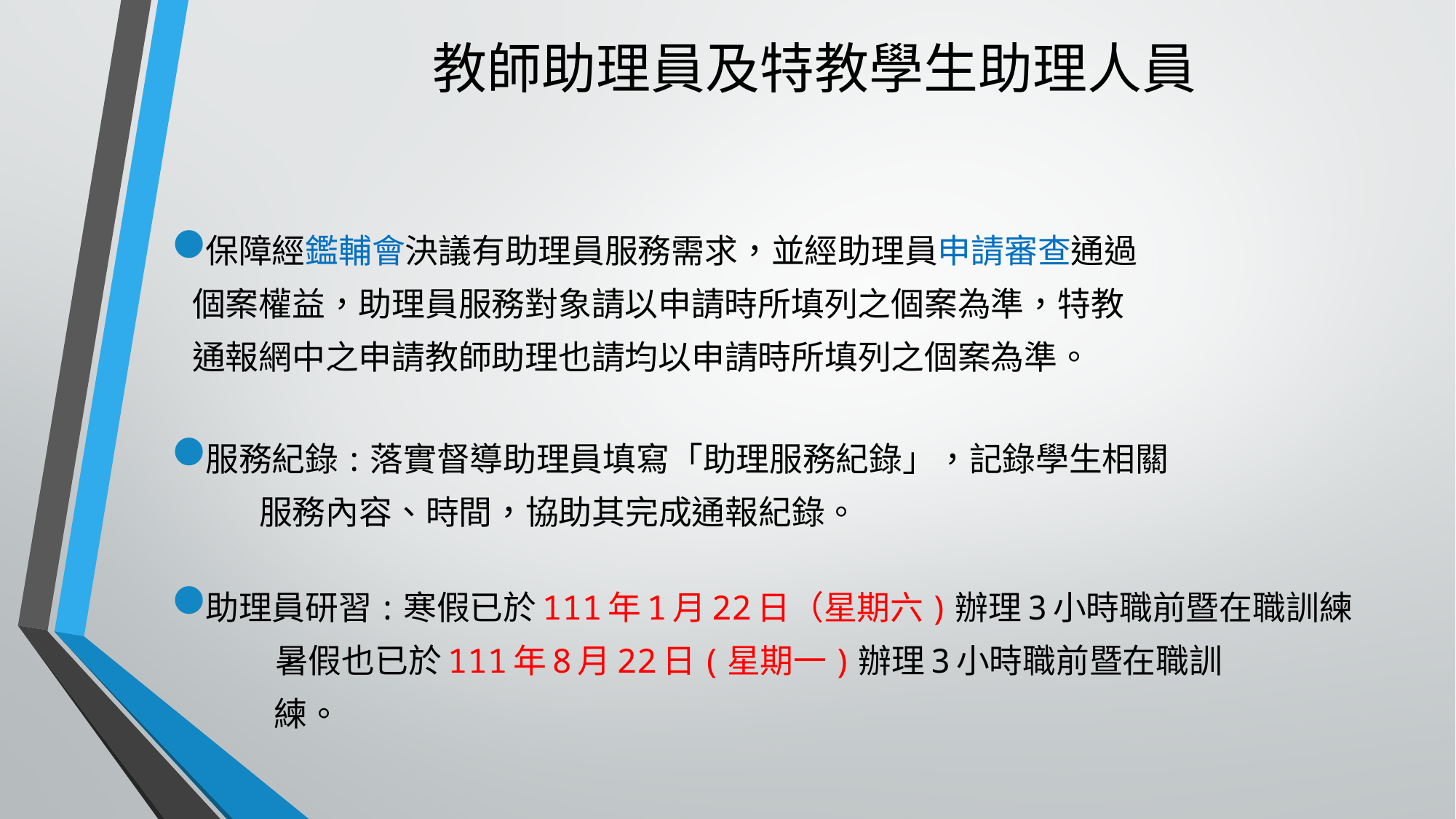

# 教師助理員及特教學生助理人員

保障經鑑輔會決議有助理員服務需求，並經助理員申請審查通過
  個案權益，助理員服務對象請以申請時所填列之個案為準，特教
  通報網中之申請教師助理也請均以申請時所填列之個案為準。

服務紀錄:落實督導助理員填寫「助理服務紀錄」，記錄學生相關
           服務內容、時間，協助其完成通報紀錄。

助理員研習:寒假已於111年1月22日（星期六)辦理3小時職前暨在職訓練
                暑假也已於111年8月22日(星期一)辦理3小時職前暨在職訓
             練。